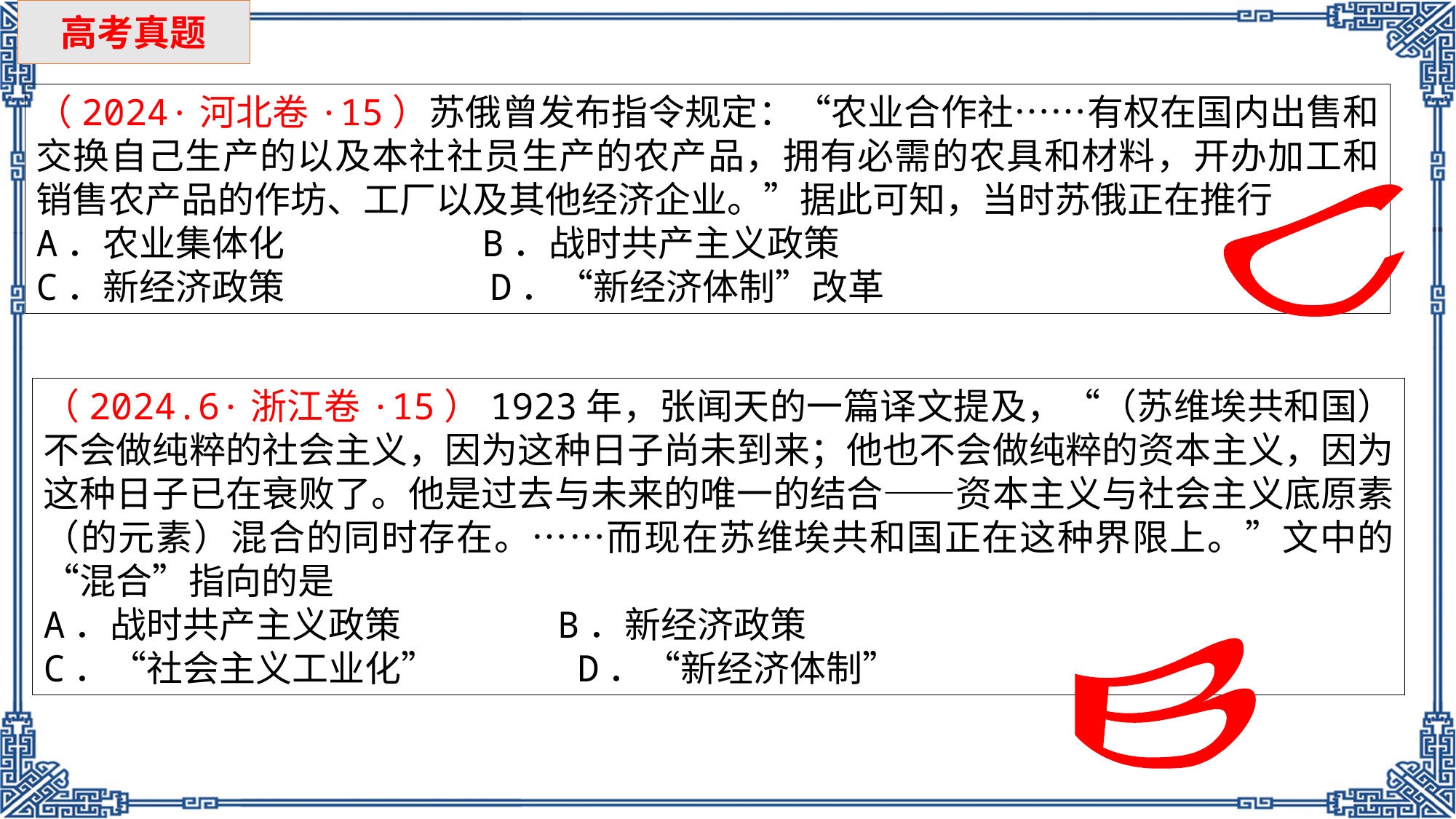

高考真题
（2024·河北卷·15）苏俄曾发布指令规定：“农业合作社……有权在国内出售和交换自己生产的以及本社社员生产的农产品，拥有必需的农具和材料，开办加工和销售农产品的作坊、工厂以及其他经济企业。”据此可知，当时苏俄正在推行
A．农业集体化                       B．战时共产主义政策
C．新经济政策                        D．“新经济体制”改革
C
（2024.6·浙江卷·15）1923年，张闻天的一篇译文提及，“（苏维埃共和国）不会做纯粹的社会主义，因为这种日子尚未到来；他也不会做纯粹的资本主义，因为这种日子已在衰败了。他是过去与未来的唯一的结合——资本主义与社会主义底原素（的元素）混合的同时存在。……而现在苏维埃共和国正在这种界限上。”文中的“混合”指向的是
A．战时共产主义政策                  B．新经济政策
C．“社会主义工业化”                D．“新经济体制”
B